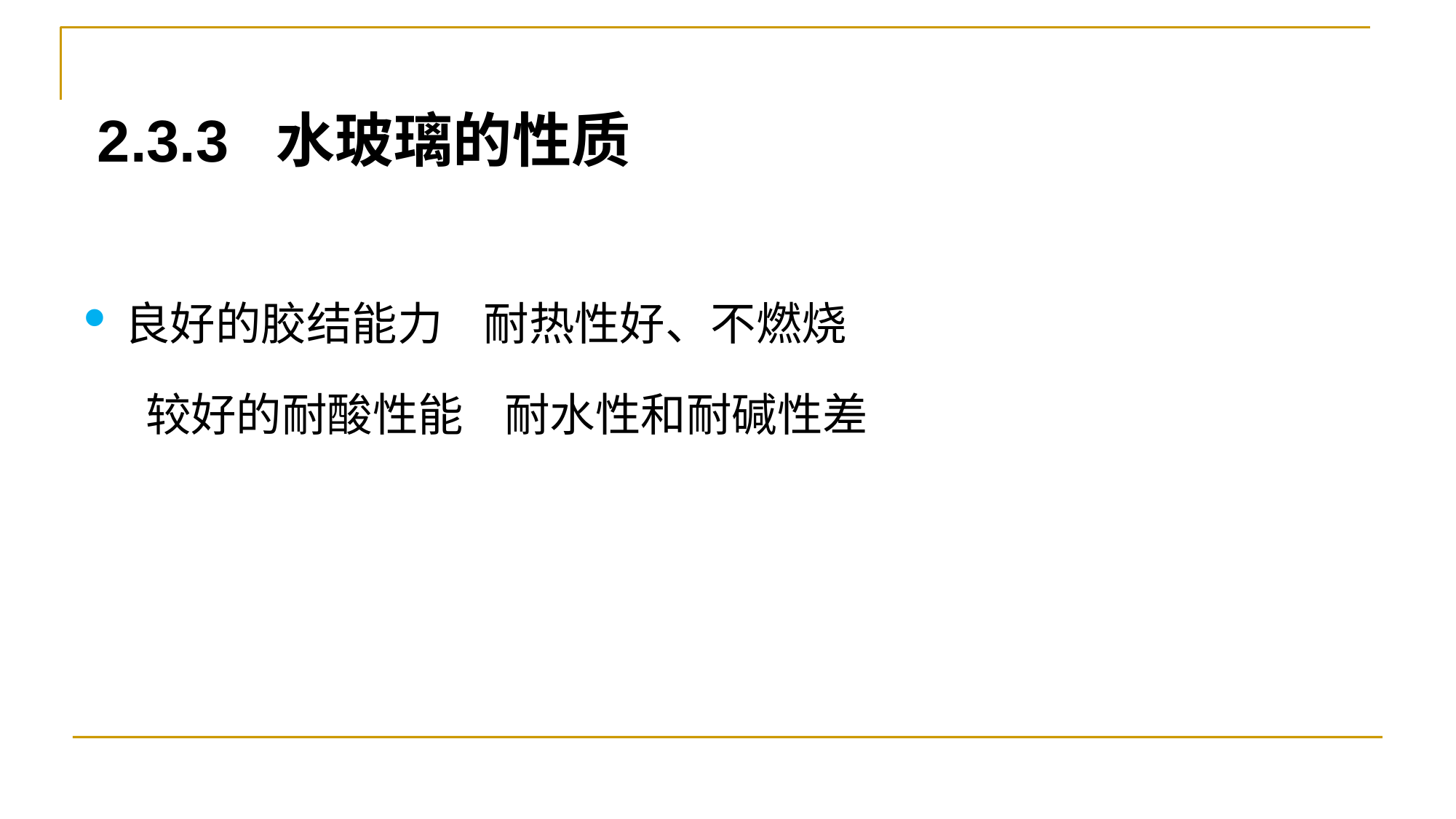

2.3.3  水玻璃的性质

良好的胶结能力    耐热性好、不燃烧
     较好的耐酸性能    耐水性和耐碱性差